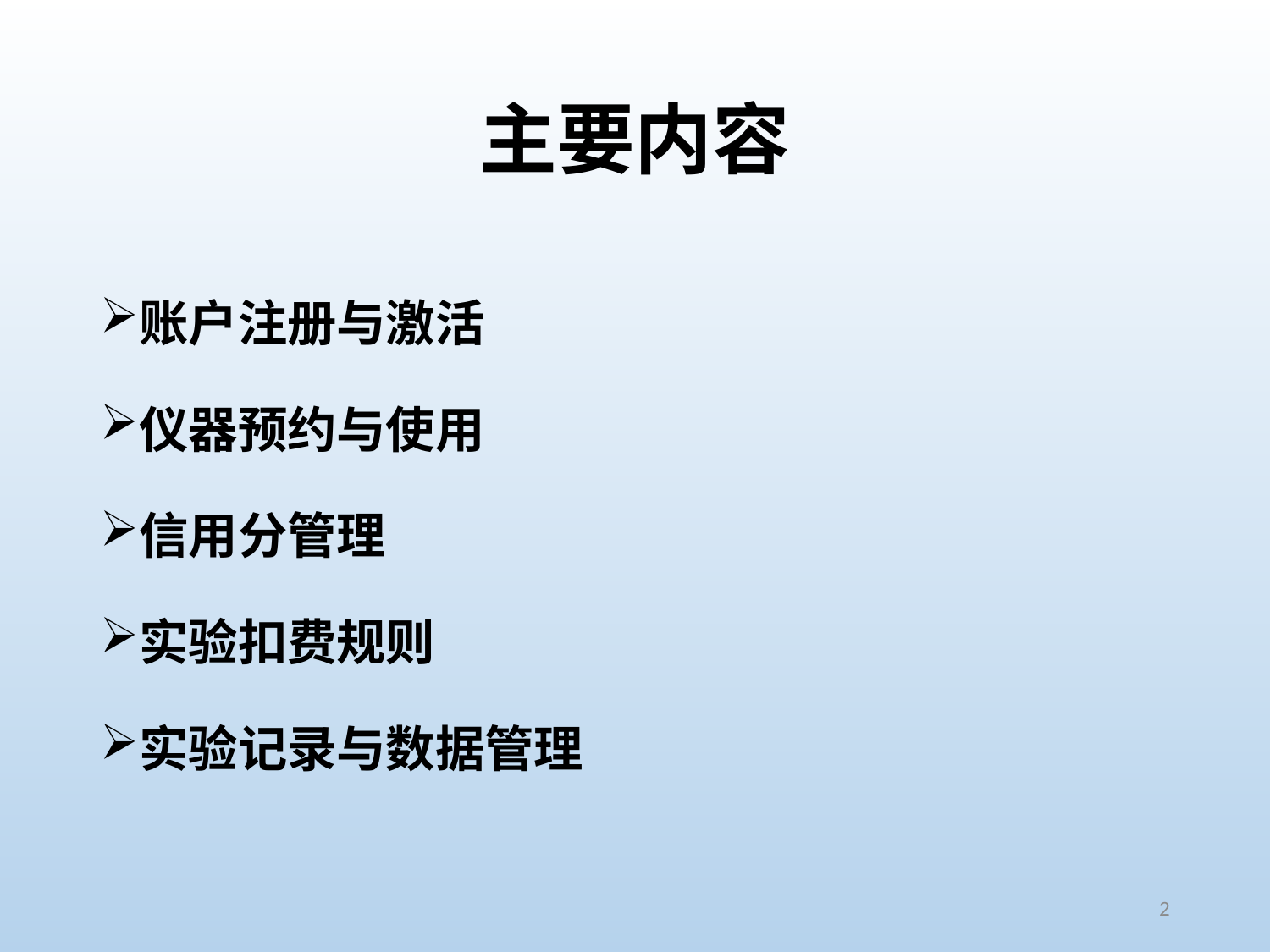

# 主要内容
账户注册与激活
仪器预约与使用
信用分管理
实验扣费规则
实验记录与数据管理

2